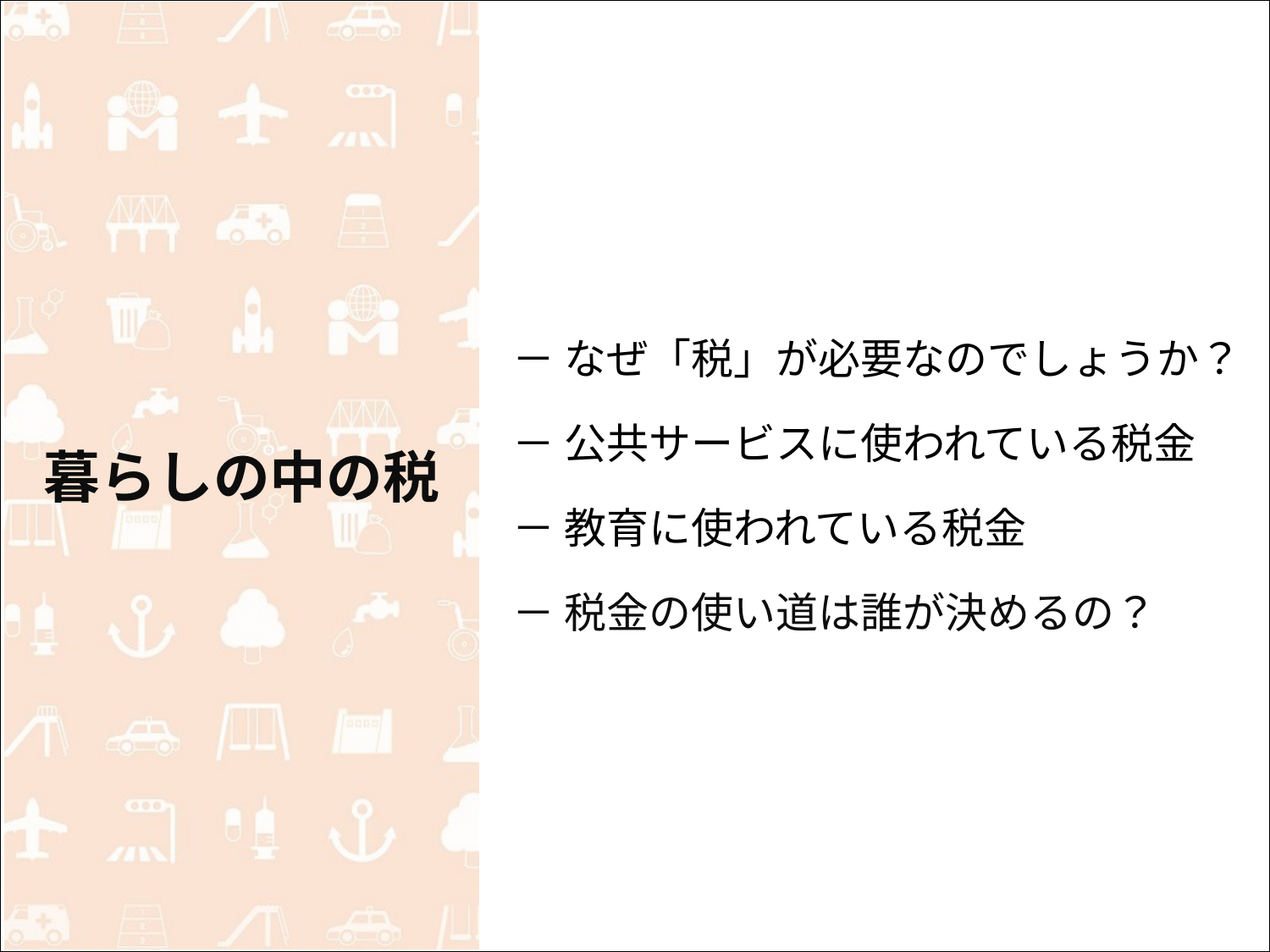

暮らしの中の税
－ なぜ「税」が必要なのでしょうか？
－ 公共サービスに使われている税金
－ 教育に使われている税金
－ 税金の使い道は誰が決めるの？